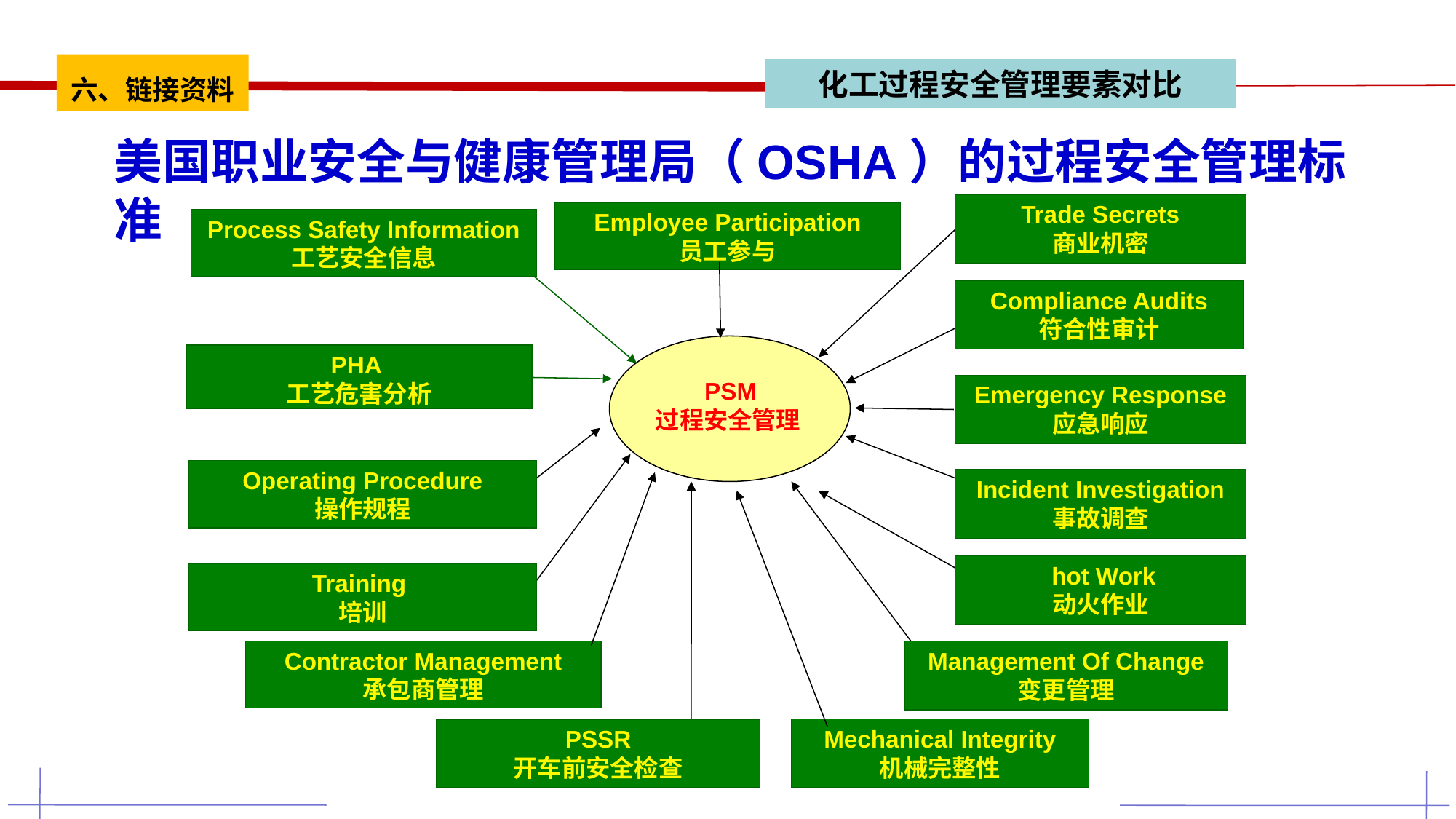

六、链接资料
化工过程安全管理要素对比
美国职业安全与健康管理局（OSHA）的过程安全管理标准
Trade Secrets
商业机密
Employee Participation
员工参与
Process Safety Information
工艺安全信息

Compliance Audits
符合性审计

PSM
过程安全管理
PHA
工艺危害分析
Emergency Response
应急响应

Operating Procedure
操作规程
Incident Investigation
事故调查

 hot Work
动火作业
Training
培训
Contractor Management
承包商管理
Management Of Change
变更管理
Mechanical Integrity
机械完整性
PSSR
开车前安全检查